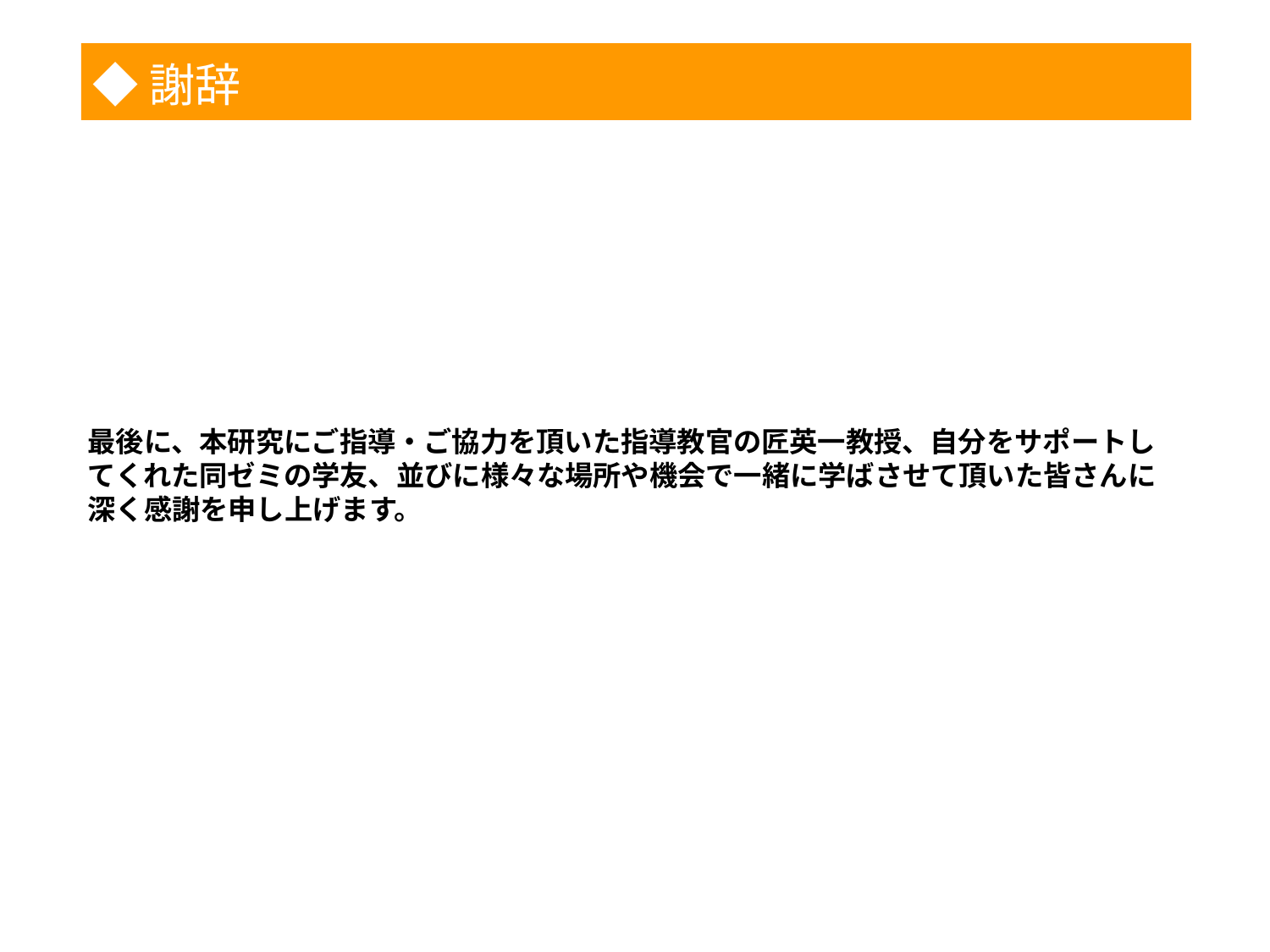

◆謝辞

1
最後に、本研究にご指導・ご協力を頂いた指導教官の匠英一教授、自分をサポートしてくれた同ゼミの学友、並びに様々な場所や機会で一緒に学ばさせて頂いた皆さんに深く感謝を申し上げます。